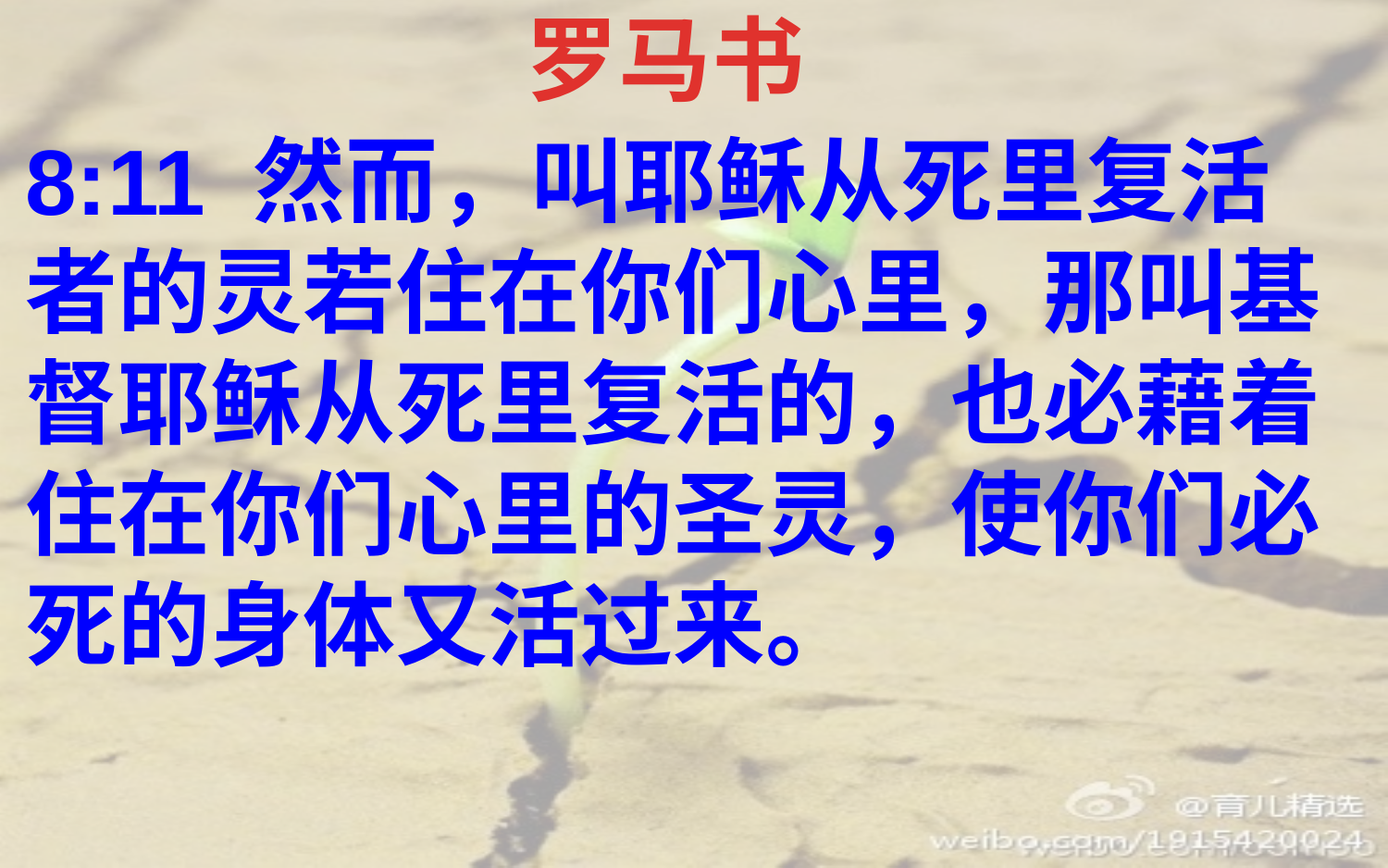

罗马书
8:11 然而，叫耶稣从死里复活者的灵若住在你们心里，那叫基督耶稣从死里复活的，也必藉着住在你们心里的圣灵，使你们必死的身体又活过来。